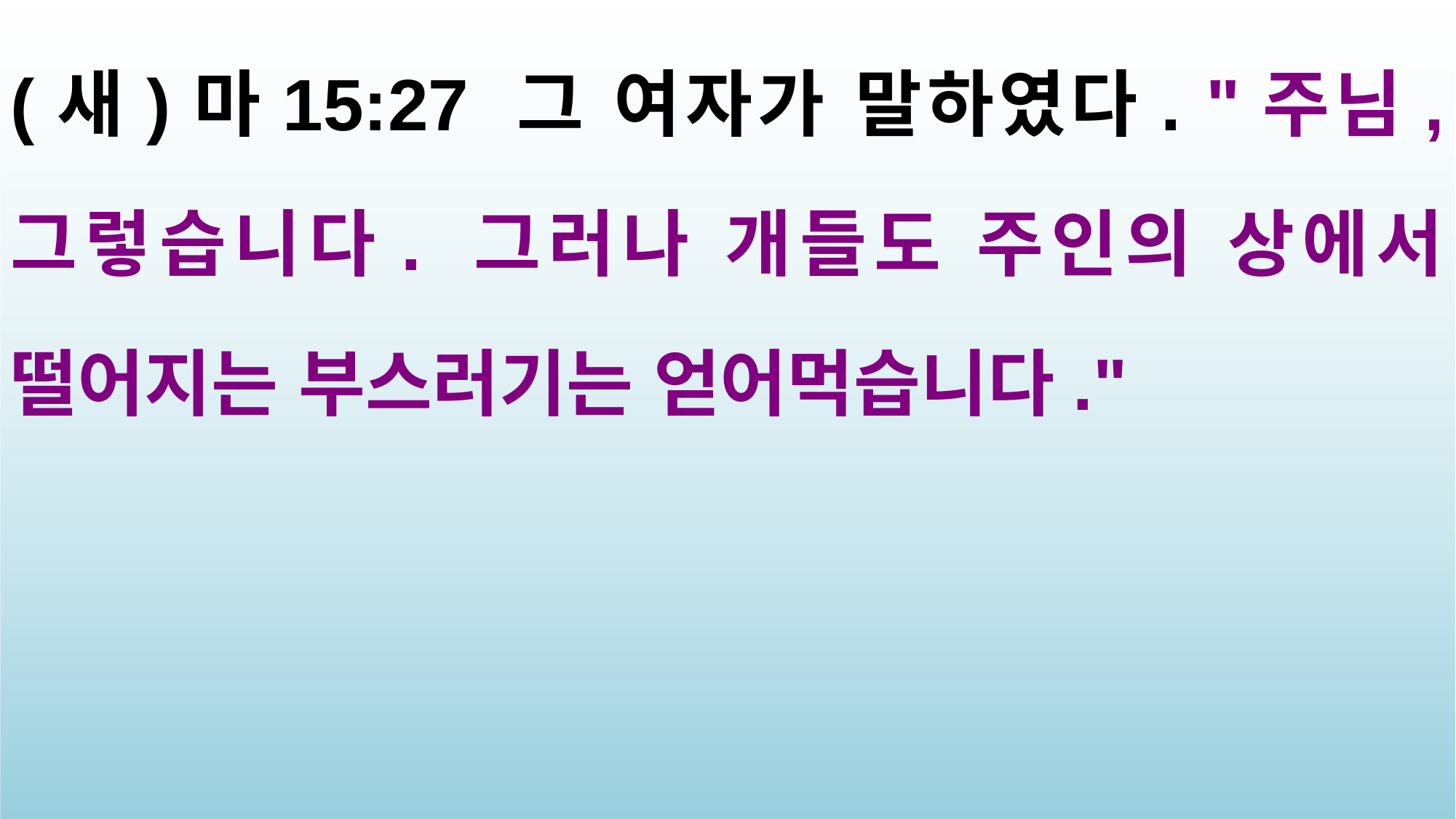

(새)마15:27 그 여자가 말하였다. "주님, 그렇습니다. 그러나 개들도 주인의 상에서 떨어지는 부스러기는 얻어먹습니다."